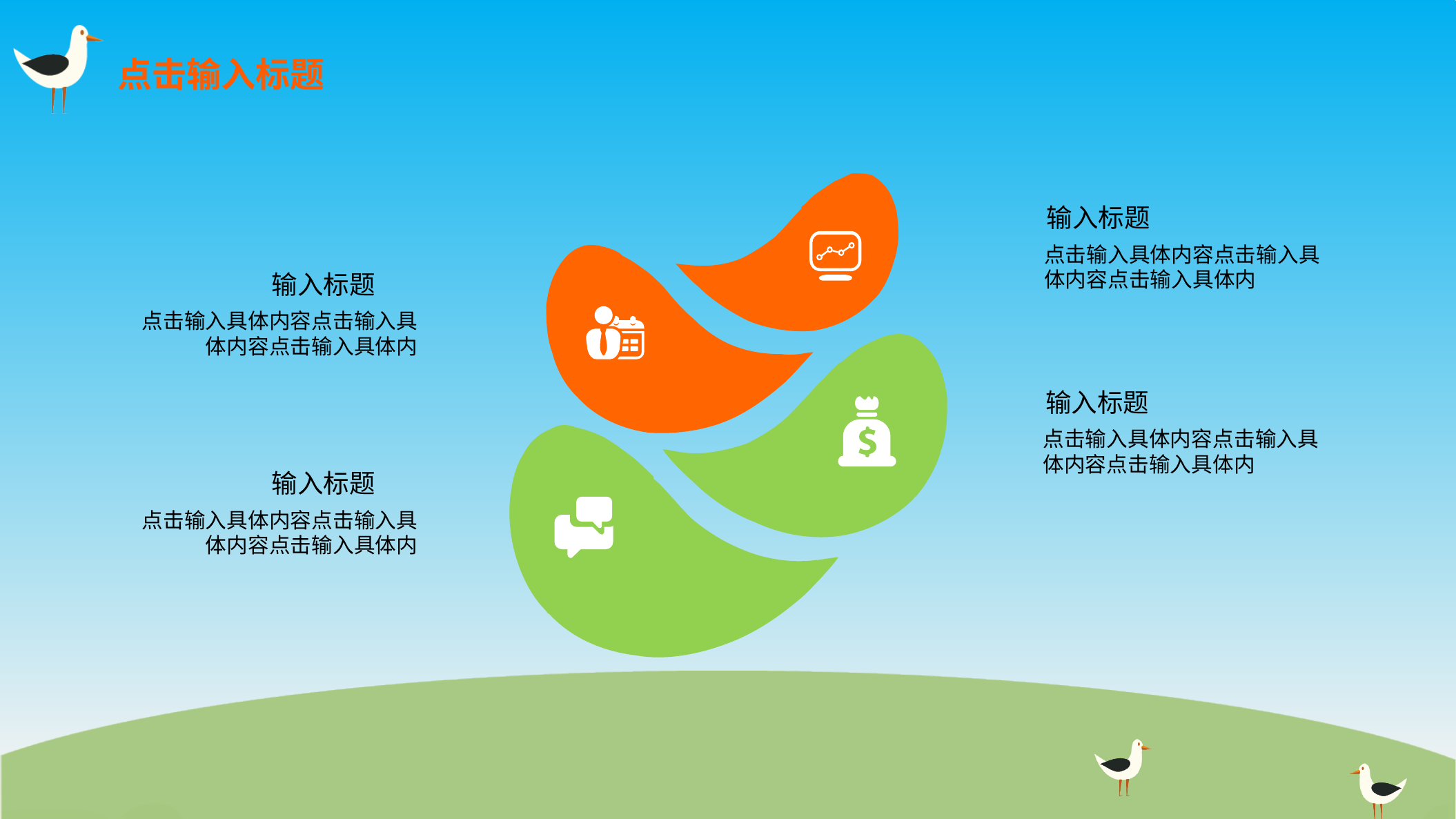

点击输入标题

输入标题

点击输入具体内容点击输入具体内容点击输入具体内

输入标题
点击输入具体内容点击输入具体内容点击输入具体内

输入标题

点击输入具体内容点击输入具体内容点击输入具体内

输入标题

点击输入具体内容点击输入具体内容点击输入具体内
延时符